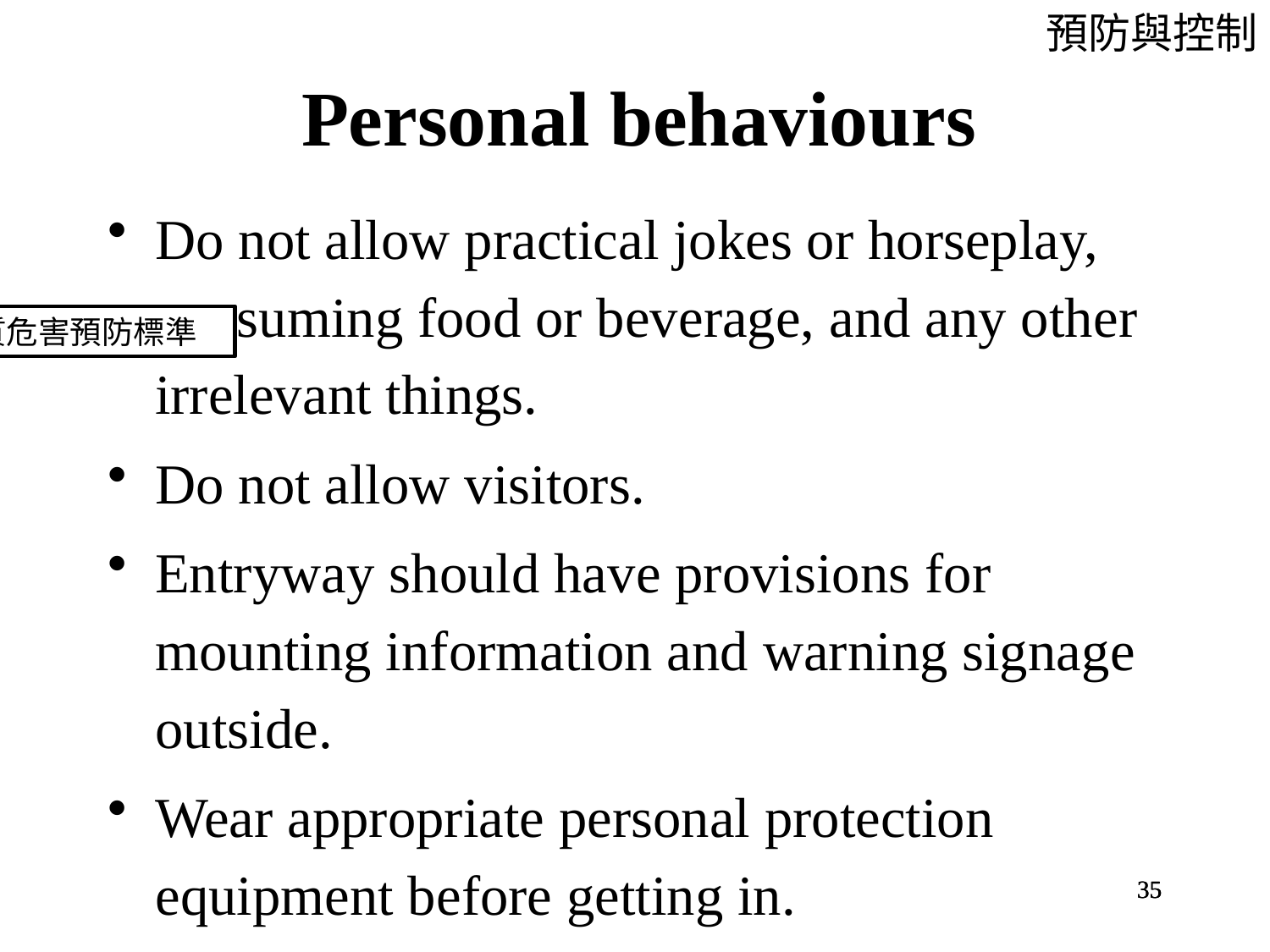

預防與控制
# Personal behaviours
Do not allow practical jokes or horseplay, consuming food or beverage, and any other irrelevant things.
Do not allow visitors.
Entryway should have provisions for mounting information and warning signage outside.
Wear appropriate personal protection equipment before getting in.

勞工安全衛生設施規則、有機溶劑中毒預防規則、特定化學物質危害預防標準
35
35
35